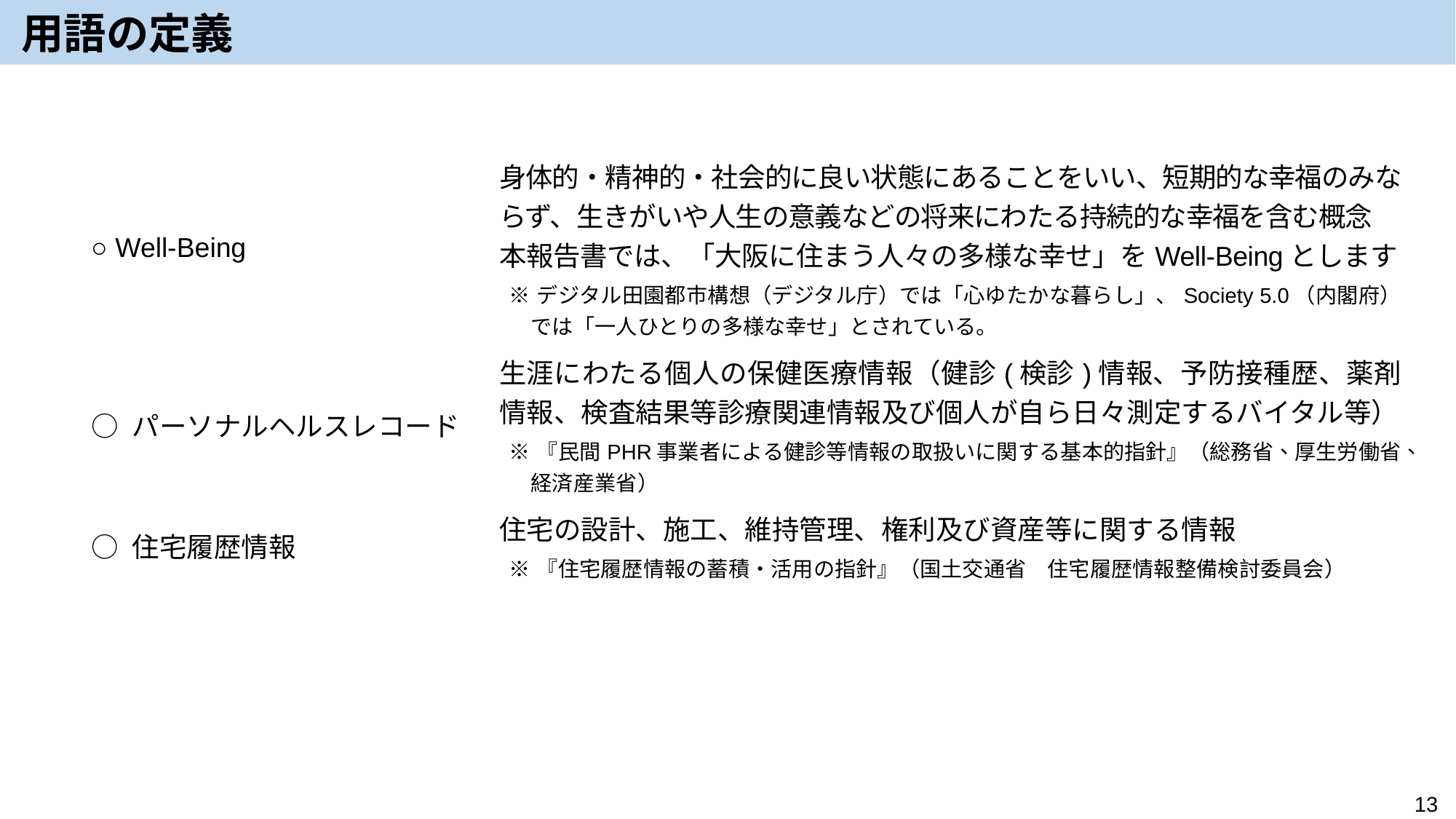

用語の定義

| ○ Well-Being | 身体的・精神的・社会的に良い状態にあることをいい、短期的な幸福のみならず、生きがいや人生の意義などの将来にわたる持続的な幸福を含む概念 本報告書では、「大阪に住まう人々の多様な幸せ」をWell-Beingとします ※デジタル田園都市構想（デジタル庁）では「心ゆたかな暮らし」、Society 5.0（内閣府）では「一人ひとりの多様な幸せ」とされている。 |
| --- | --- |
| ○ パーソナルヘルスレコード | 生涯にわたる個人の保健医療情報（健診(検診)情報、予防接種歴、薬剤情報、検査結果等診療関連情報及び個人が自ら日々測定するバイタル等） ※『民間PHR事業者による健診等情報の取扱いに関する基本的指針』（総務省、厚生労働省、経済産業省） |
| ○ 住宅履歴情報 | 住宅の設計、施工、維持管理、権利及び資産等に関する情報 ※『住宅履歴情報の蓄積・活用の指針』（国土交通省　住宅履歴情報整備検討委員会） |
13